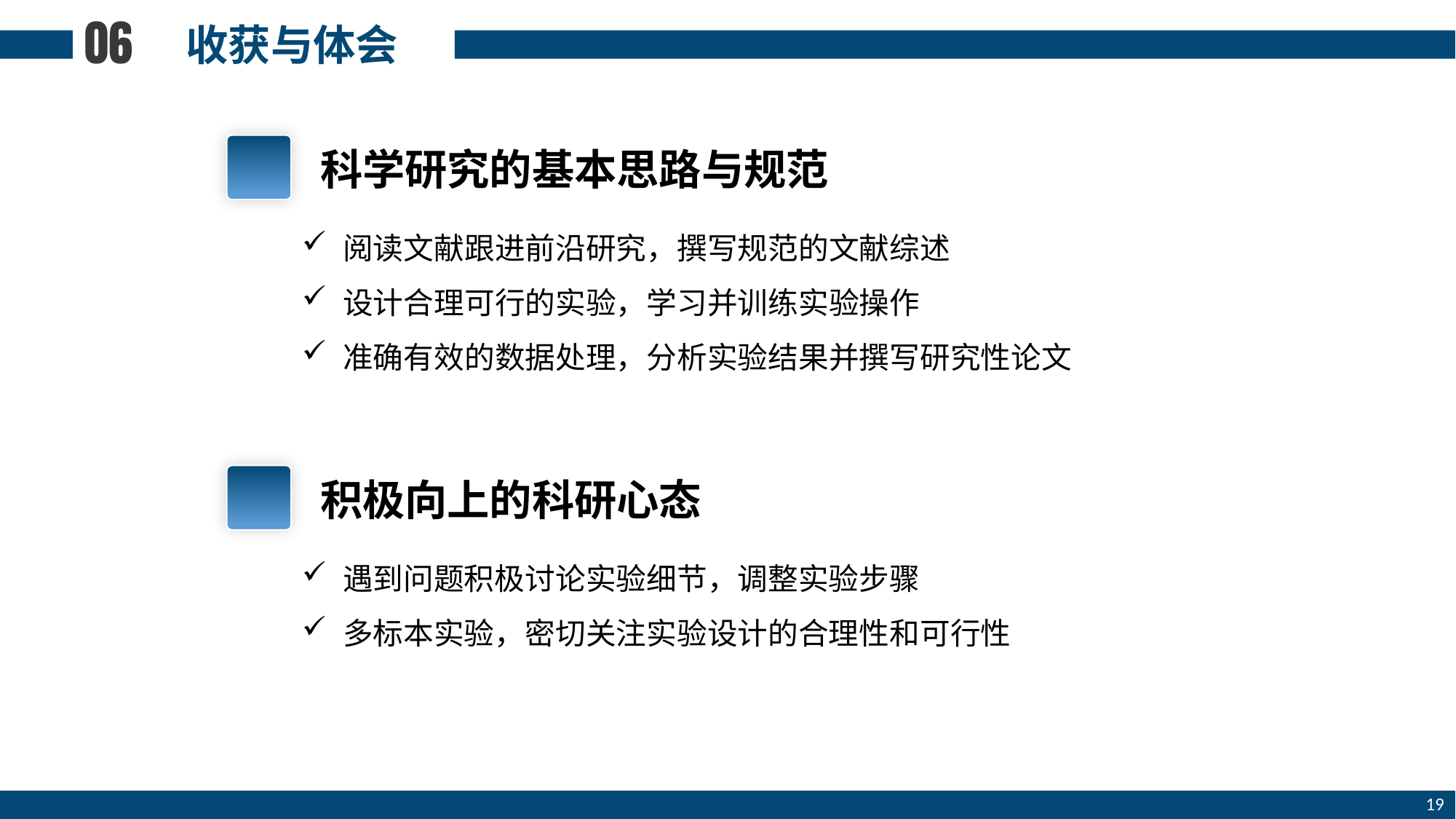

06
收获与体会

科学研究的基本思路与规范

阅读文献跟进前沿研究，撰写规范的文献综述
设计合理可行的实验，学习并训练实验操作
准确有效的数据处理，分析实验结果并撰写研究性论文
积极向上的科研心态

遇到问题积极讨论实验细节，调整实验步骤
多标本实验，密切关注实验设计的合理性和可行性
19